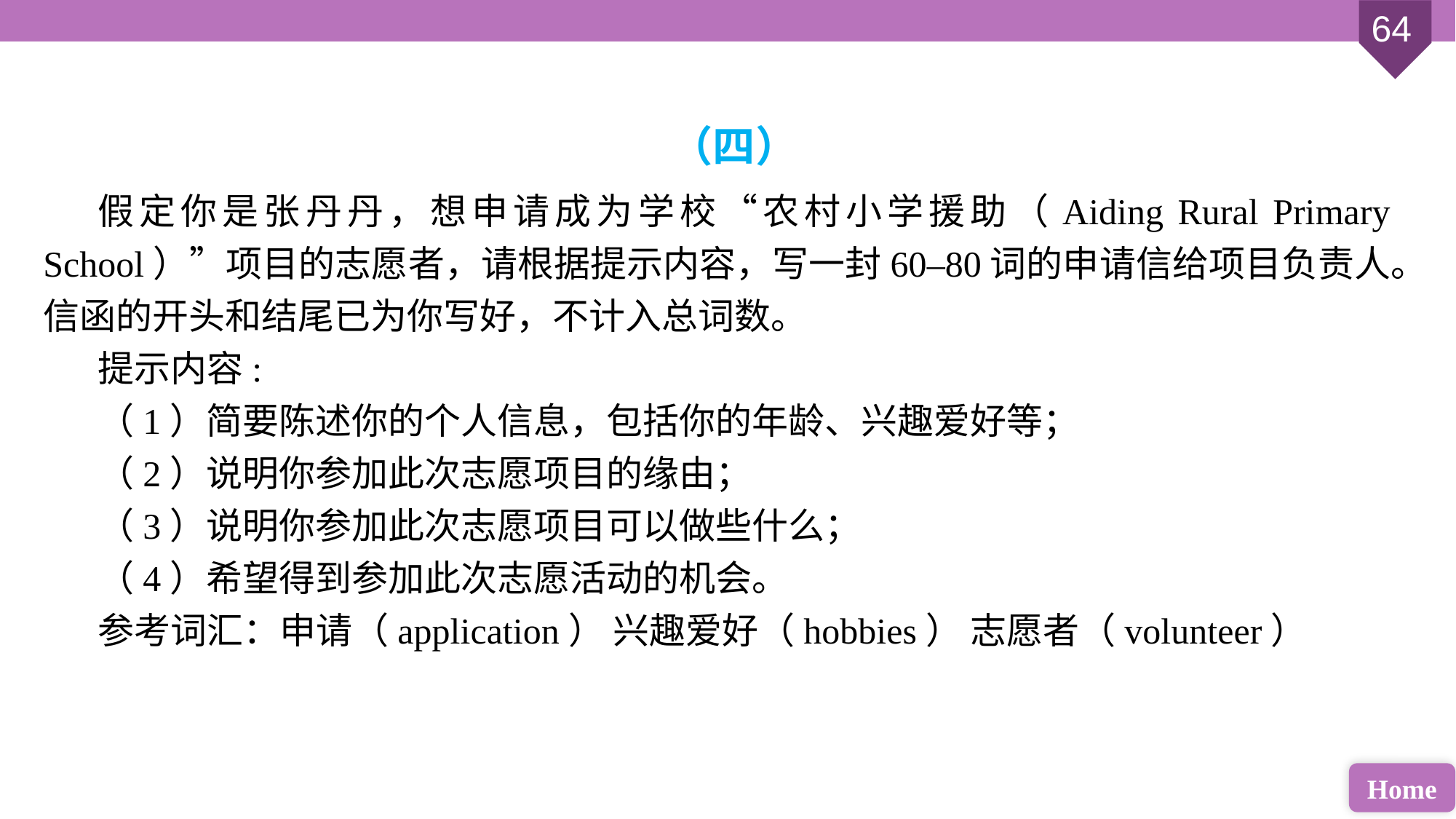

（四）
假定你是张丹丹，想申请成为学校“农村小学援助（Aiding Rural Primary School）”项目的志愿者，请根据提示内容，写一封60–80词的申请信给项目负责人。信函的开头和结尾已为你写好，不计入总词数。
提示内容:
（1）简要陈述你的个人信息，包括你的年龄、兴趣爱好等；
（2）说明你参加此次志愿项目的缘由；
（3）说明你参加此次志愿项目可以做些什么；
（4）希望得到参加此次志愿活动的机会。
参考词汇：申请（application） 兴趣爱好（hobbies） 志愿者（volunteer）